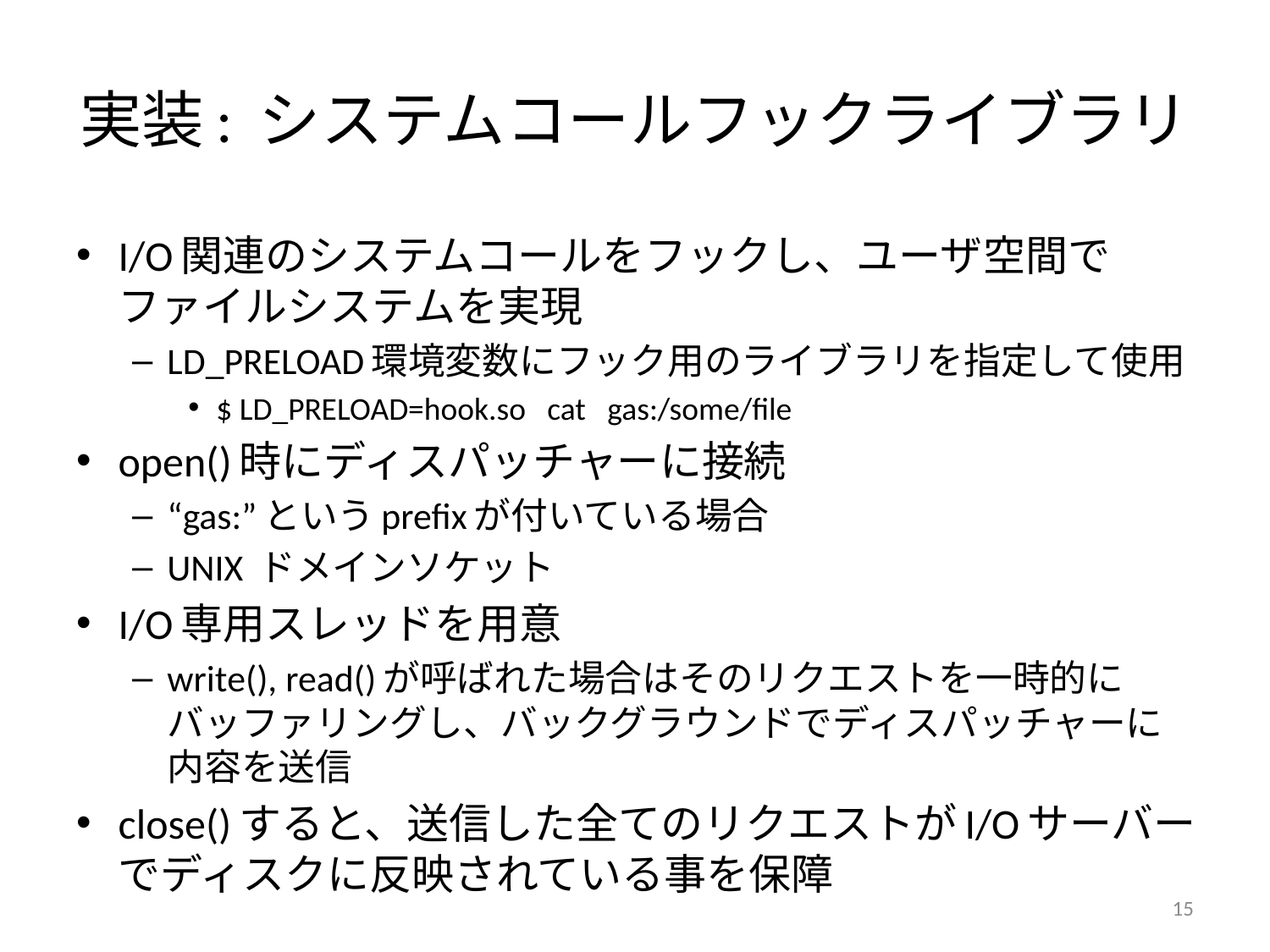

# 実装: システムコールフックライブラリ
I/O関連のシステムコールをフックし、ユーザ空間でファイルシステムを実現
LD_PRELOAD環境変数にフック用のライブラリを指定して使用
$ LD_PRELOAD=hook.so   cat   gas:/some/file
open()時にディスパッチャーに接続
“gas:”というprefixが付いている場合
UNIX ドメインソケット
I/O専用スレッドを用意
write(), read()が呼ばれた場合はそのリクエストを一時的にバッファリングし、バックグラウンドでディスパッチャーに内容を送信
close()すると、送信した全てのリクエストがI/Oサーバーでディスクに反映されている事を保障
15